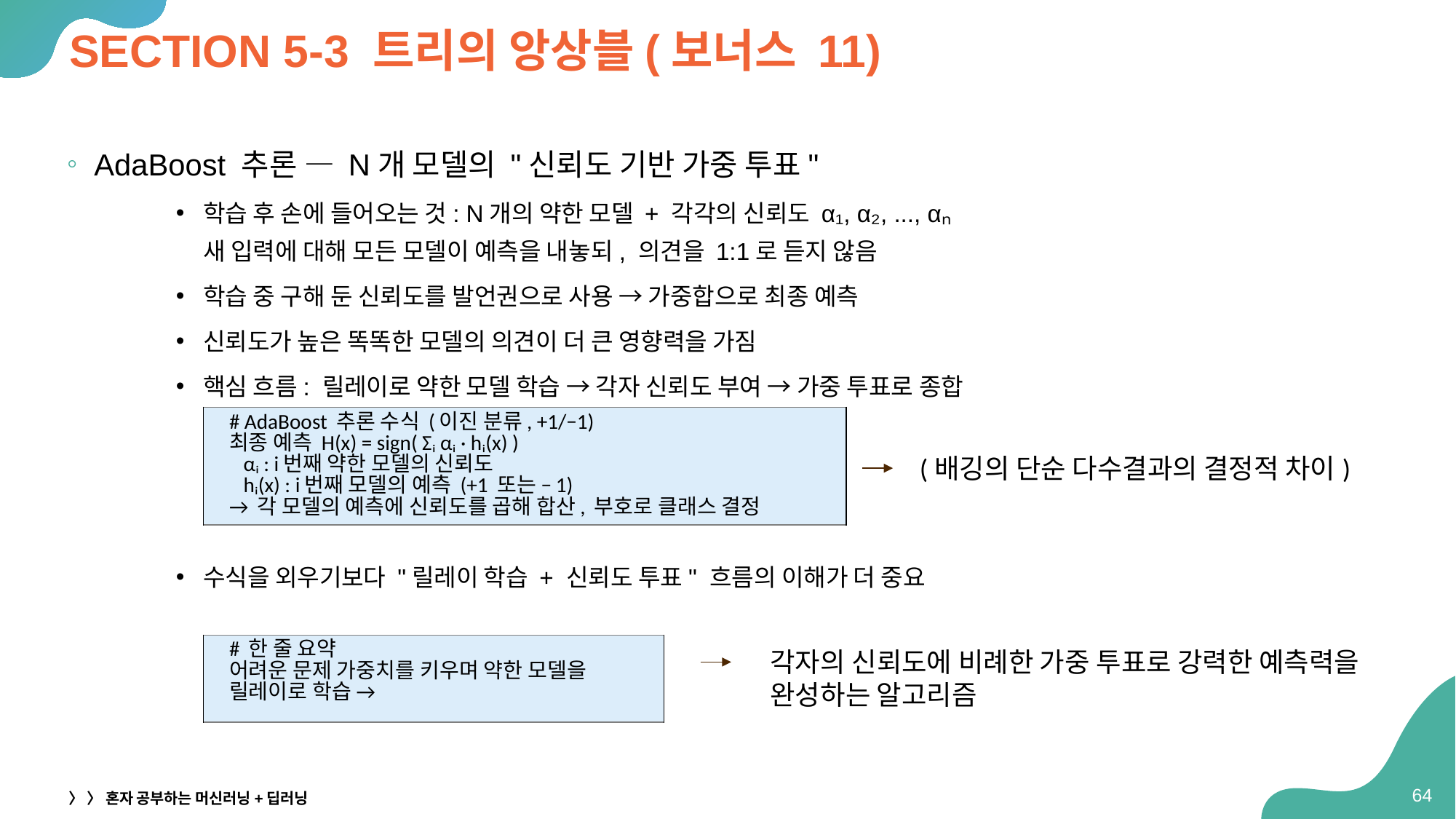

# SECTION 5-3 트리의 앙상블(보너스 11)
AdaBoost 추론 — N개 모델의 "신뢰도 기반 가중 투표"
학습 후 손에 들어오는 것: N개의 약한 모델 + 각각의 신뢰도 α₁, α₂, ..., αₙ
새 입력에 대해 모든 모델이 예측을 내놓되, 의견을 1:1로 듣지 않음
학습 중 구해 둔 신뢰도를 발언권으로 사용 → 가중합으로 최종 예측
신뢰도가 높은 똑똑한 모델의 의견이 더 큰 영향력을 가짐
핵심 흐름: 릴레이로 약한 모델 학습 → 각자 신뢰도 부여 → 가중 투표로 종합

수식을 외우기보다 "릴레이 학습 + 신뢰도 투표" 흐름의 이해가 더 중요
| # AdaBoost 추론 수식 (이진 분류, +1/−1) 최종 예측 H(x) = sign( Σᵢ αᵢ · hᵢ(x) ) αᵢ : i번째 약한 모델의 신뢰도 hᵢ(x) : i번째 모델의 예측 (+1 또는 −1) → 각 모델의 예측에 신뢰도를 곱해 합산, 부호로 클래스 결정 |
| --- |
(배깅의 단순 다수결과의 결정적 차이)
| # 한 줄 요약 어려운 문제 가중치를 키우며 약한 모델을 릴레이로 학습 → |
| --- |
각자의 신뢰도에 비례한 가중 투표로 강력한 예측력을 완성하는 알고리즘
64
〉 〉 혼자 공부하는 머신러닝+딥러닝